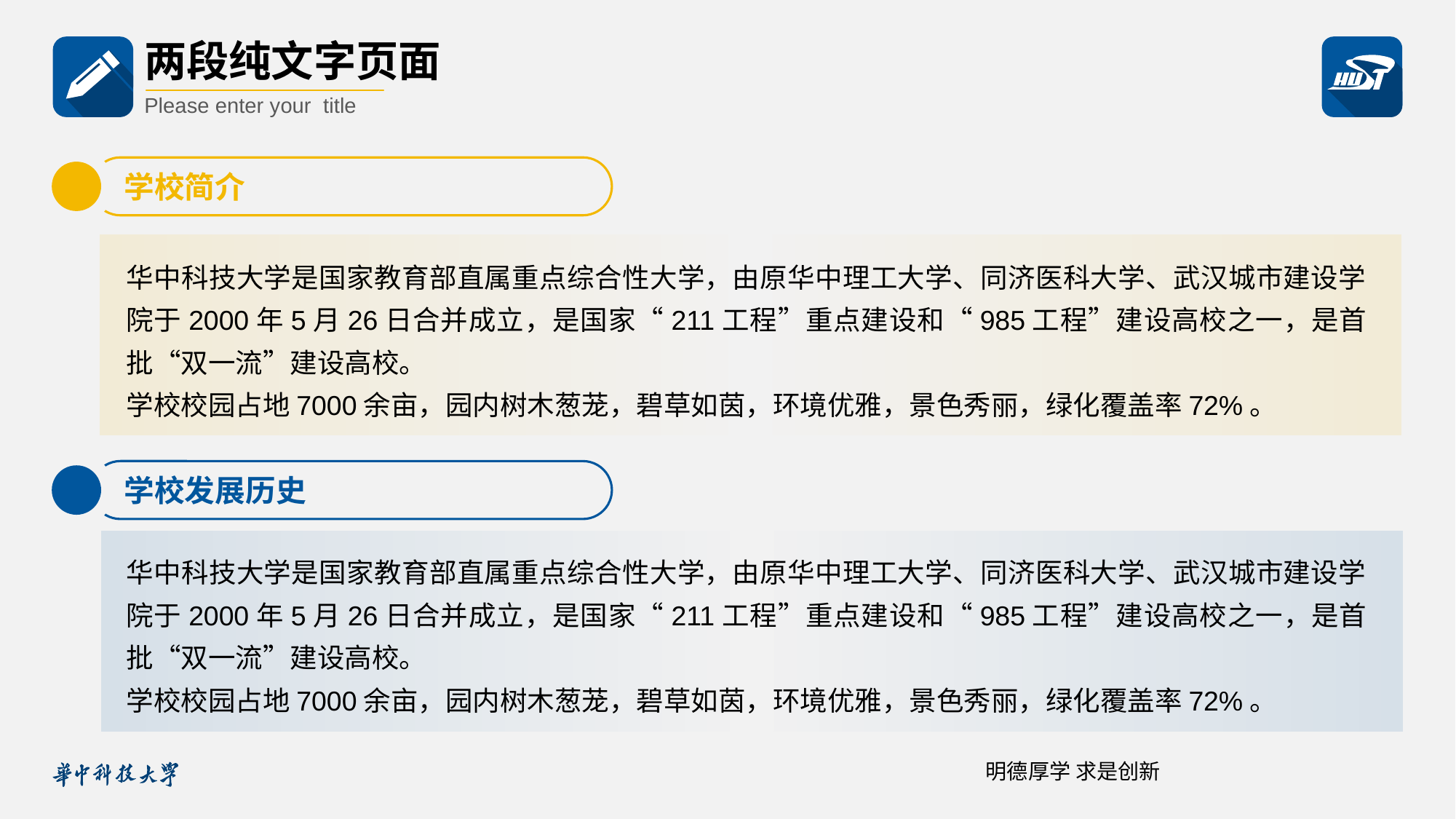

两段纯文字页面
Please enter your  title
学校简介
华中科技大学是国家教育部直属重点综合性大学，由原华中理工大学、同济医科大学、武汉城市建设学院于2000年5月26日合并成立，是国家“211工程”重点建设和“985工程”建设高校之一，是首批“双一流”建设高校。
学校校园占地7000余亩，园内树木葱茏，碧草如茵，环境优雅，景色秀丽，绿化覆盖率72%。
学校发展历史
华中科技大学是国家教育部直属重点综合性大学，由原华中理工大学、同济医科大学、武汉城市建设学院于2000年5月26日合并成立，是国家“211工程”重点建设和“985工程”建设高校之一，是首批“双一流”建设高校。
学校校园占地7000余亩，园内树木葱茏，碧草如茵，环境优雅，景色秀丽，绿化覆盖率72%。